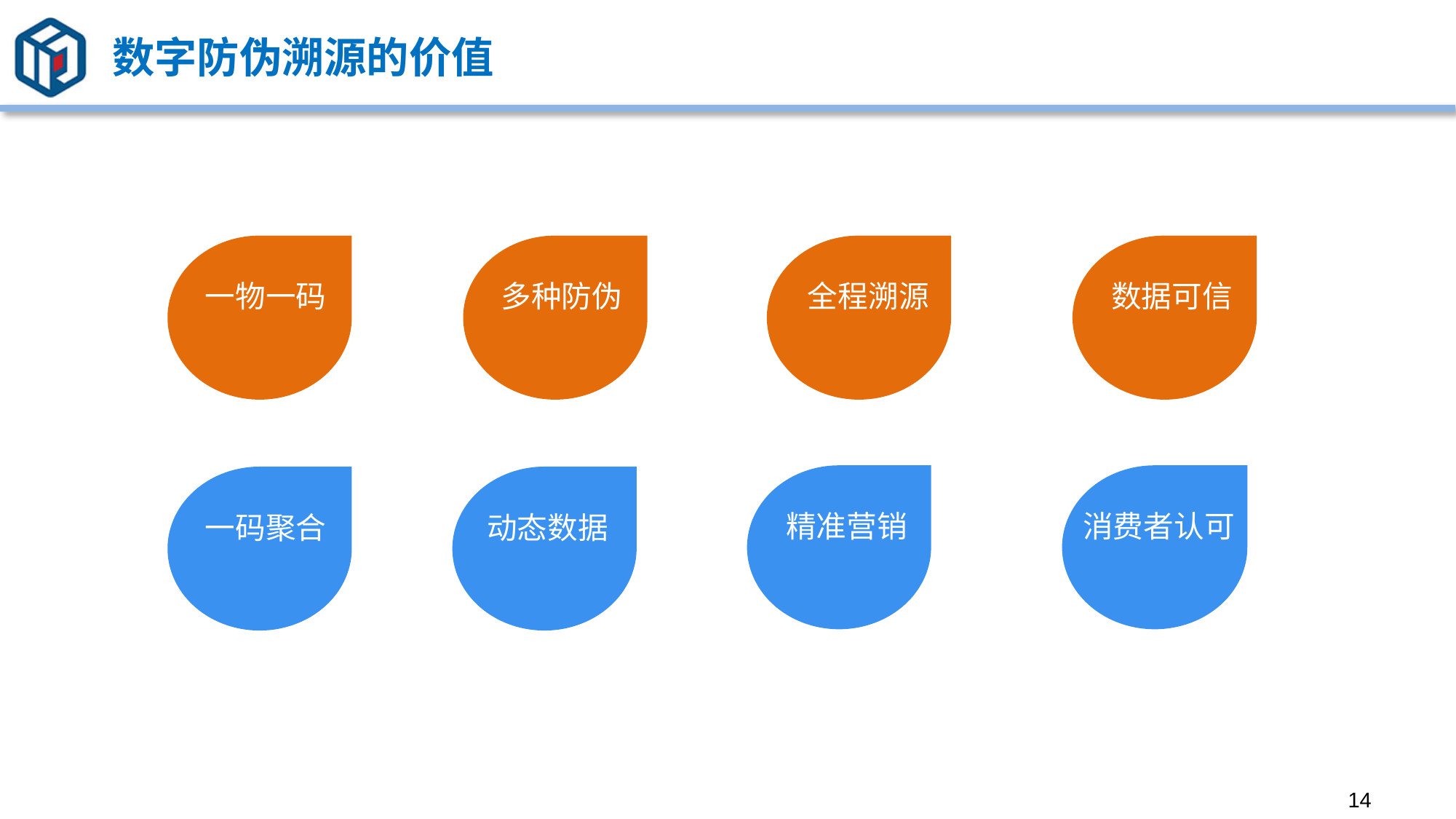

# 数字防伪溯源的价值

一物一码

多种防伪

全程溯源

数据可信

精准营销

消费者认可

一码聚合

动态数据
14